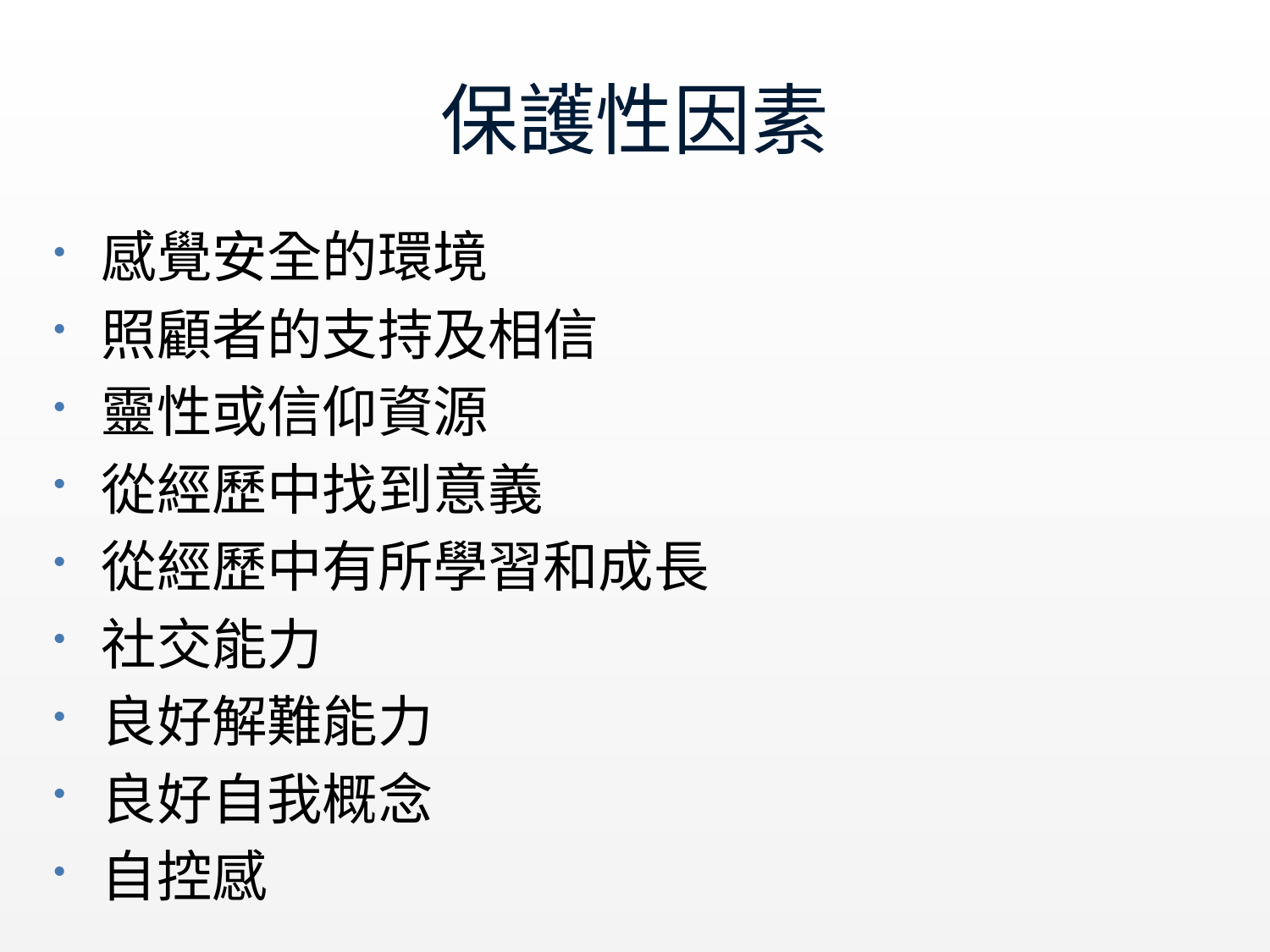

# 保護性因素
感覺安全的環境
照顧者的支持及相信
靈性或信仰資源
從經歷中找到意義
從經歷中有所學習和成長
社交能力
良好解難能力
良好自我概念
自控感
kindylam/cp/swd
26